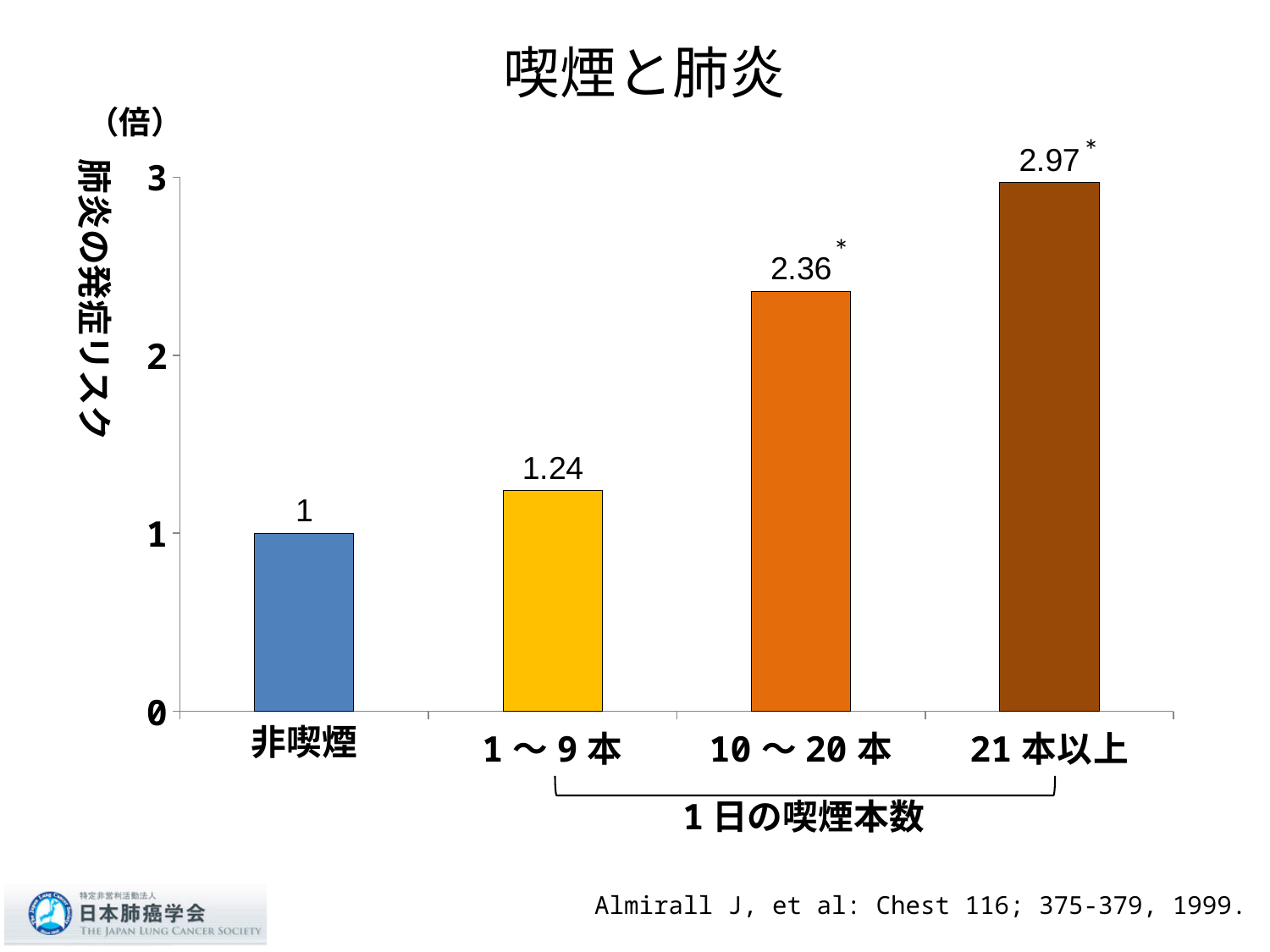

# 喫煙と肺炎
（倍）
*

### Chart

| Category | 系列 1 |
|---|---|
| 非喫煙 | 1.0 |
| 1～9本 | 1.24 |
| 10～20本 | 2.36 |
| 21本以上 | 2.9699999999999998 |
肺炎の発症リスク
*

1日の喫煙本数
Almirall J, et al: Chest 116; 375-379, 1999.